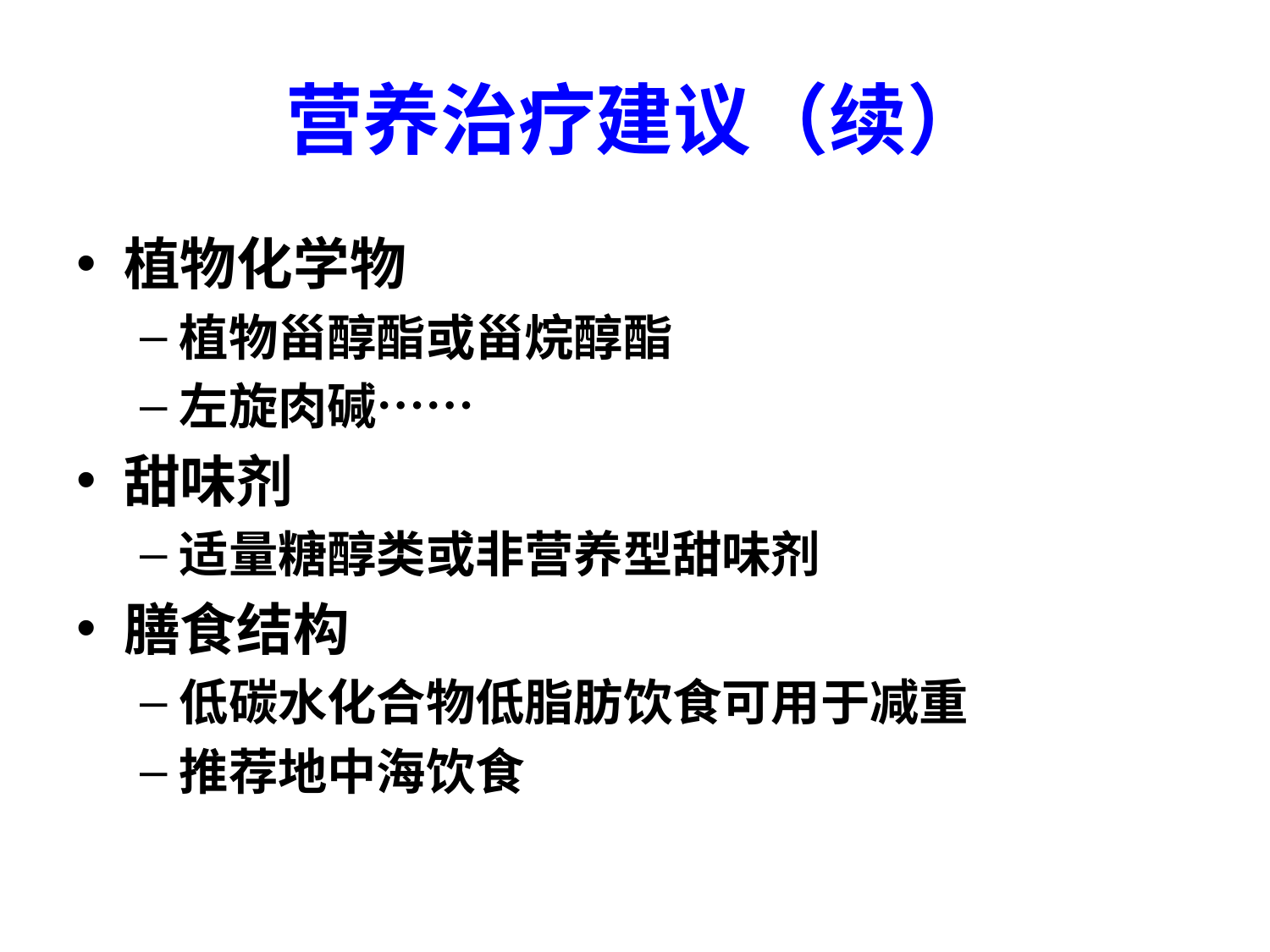

# 营养治疗建议（续）
植物化学物
植物甾醇酯或甾烷醇酯
左旋肉碱……
甜味剂
适量糖醇类或非营养型甜味剂
膳食结构
低碳水化合物低脂肪饮食可用于减重
推荐地中海饮食